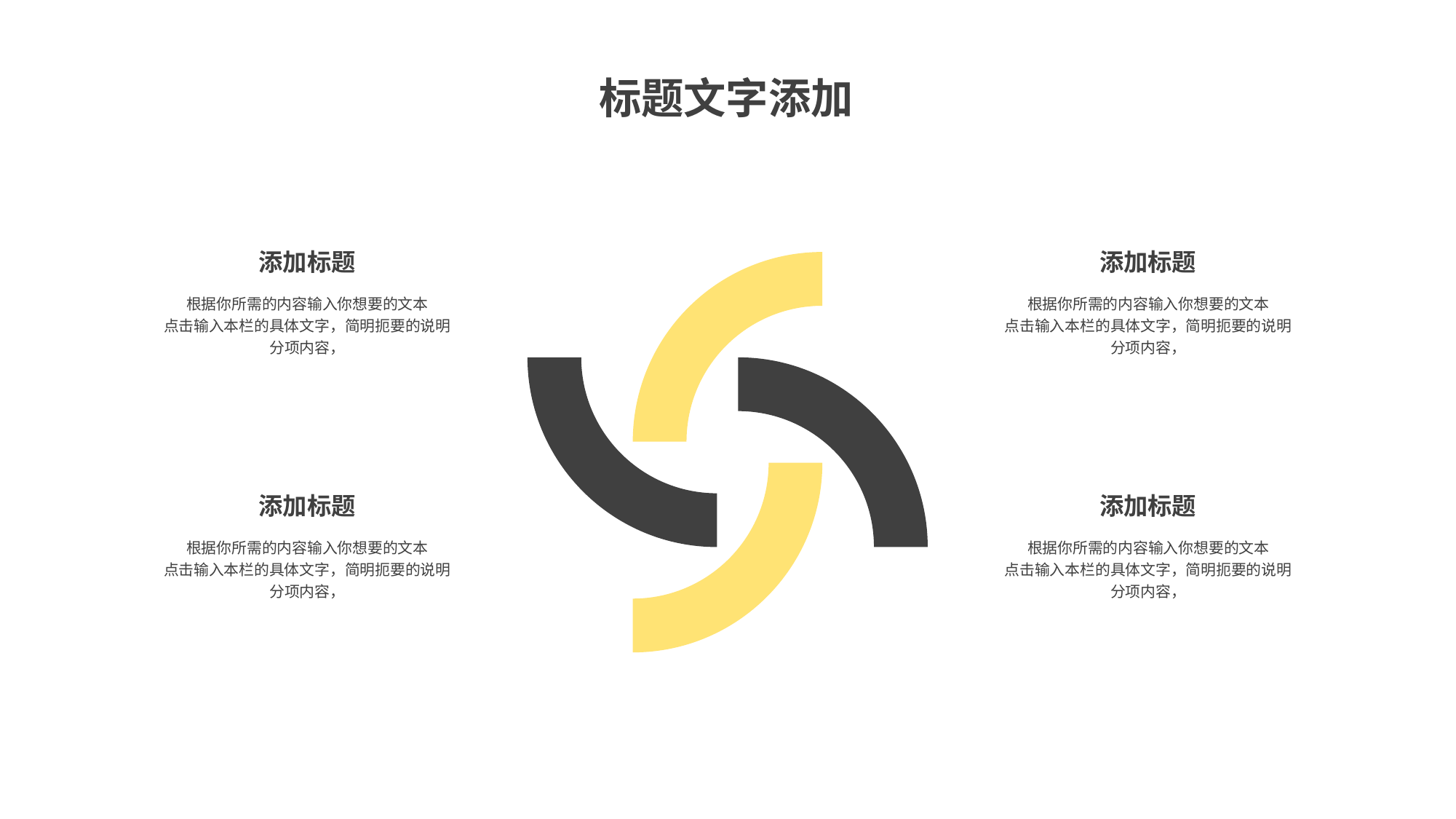

标题文字添加
添加标题
添加标题

根据你所需的内容输入你想要的文本
点击输入本栏的具体文字，简明扼要的说明分项内容，
根据你所需的内容输入你想要的文本
点击输入本栏的具体文字，简明扼要的说明分项内容，

添加标题
添加标题
根据你所需的内容输入你想要的文本
点击输入本栏的具体文字，简明扼要的说明分项内容，
根据你所需的内容输入你想要的文本
点击输入本栏的具体文字，简明扼要的说明分项内容，